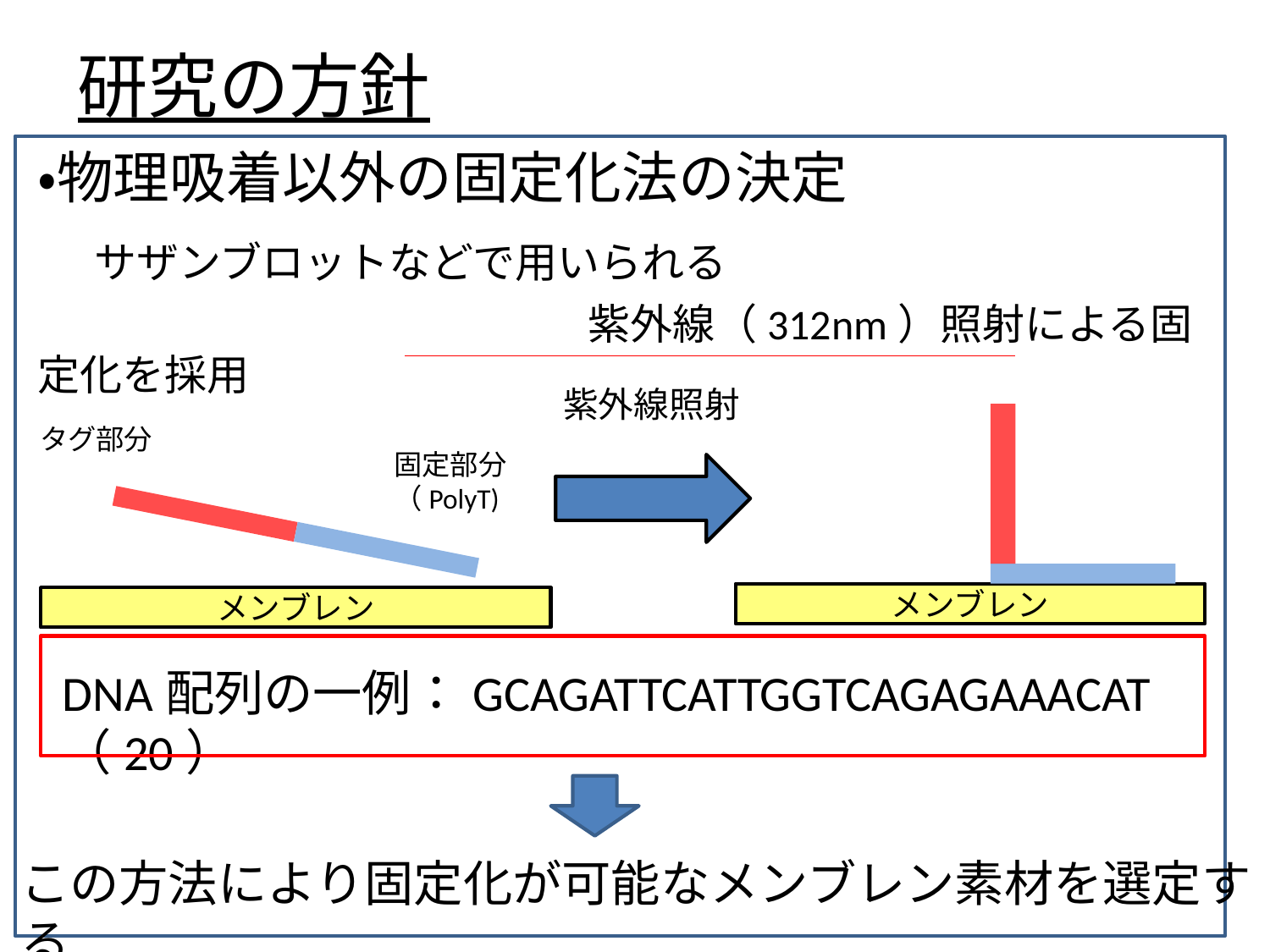

# 研究の方針

・物理吸着以外の固定化法の決定
　サザンブロットなどで用いられる
　　　　　　　　　　　　　紫外線（312nm）照射による固定化を採用

紫外線照射

メンブレン
タグ部分
固定部分（PolyT)

メンブレン

DNA配列の一例：GCAGATTCATTGGTCAGAGAAACAT（20）

この方法により固定化が可能なメンブレン素材を選定する